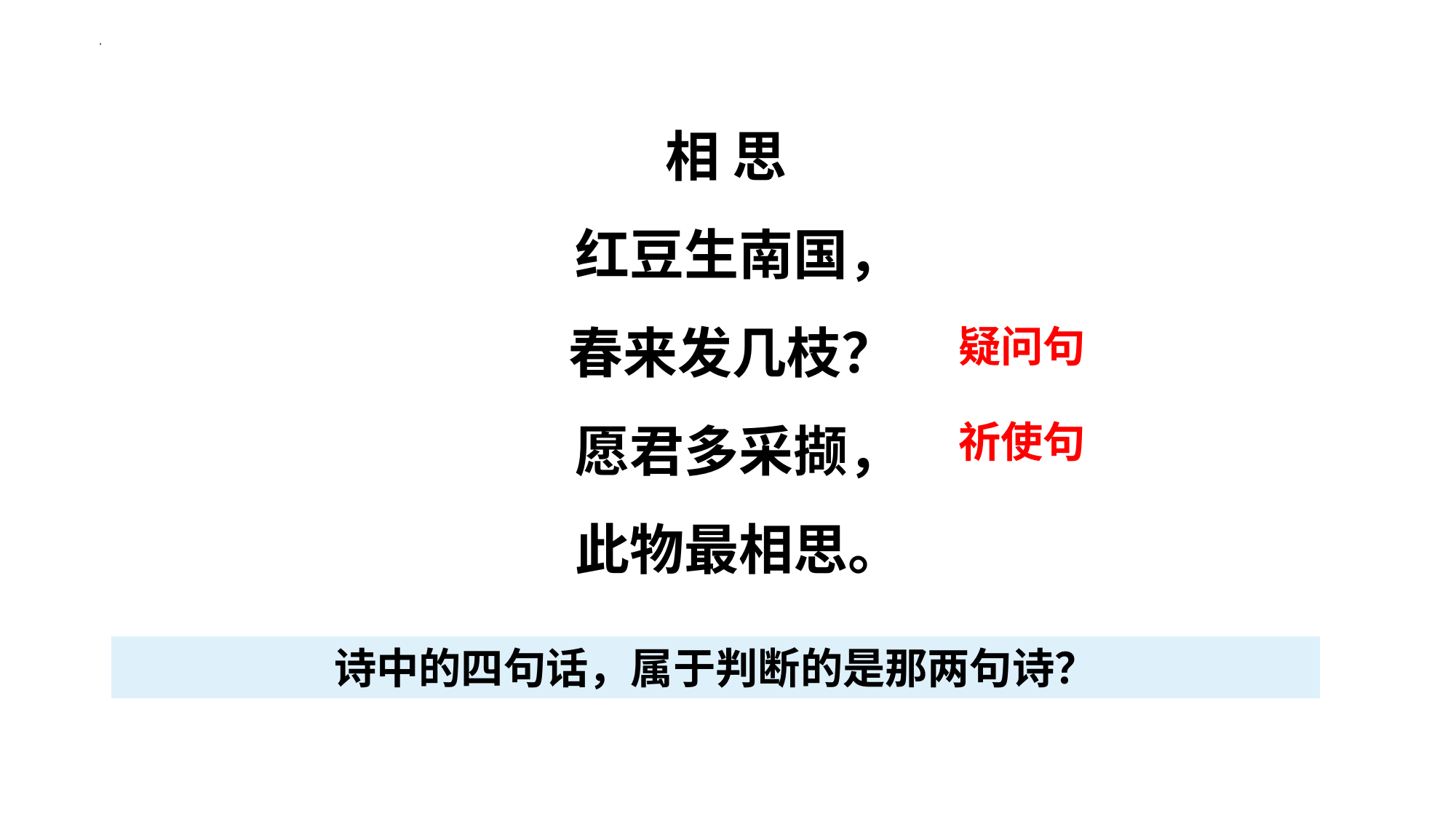

相 思
 红豆生南国，
 春来发几枝？
 愿君多采撷，
 此物最相思。

疑问句
祈使句
诗中的四句话，属于判断的是那两句诗？